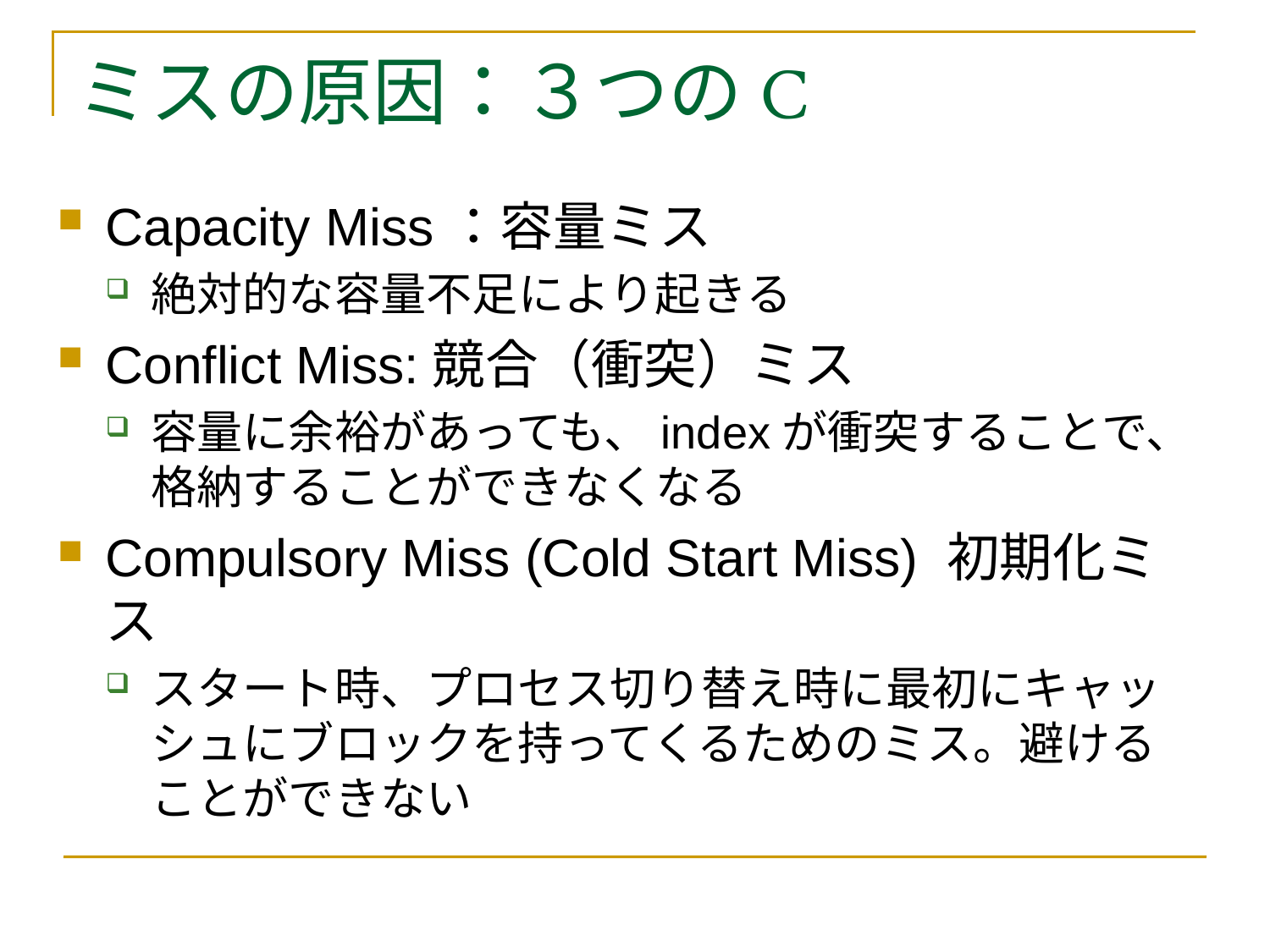

# ミスの原因：３つのC
Capacity Miss：容量ミス
絶対的な容量不足により起きる
Conflict Miss:競合（衝突）ミス
容量に余裕があっても、indexが衝突することで、格納することができなくなる
Compulsory Miss (Cold Start Miss) 初期化ミス
スタート時、プロセス切り替え時に最初にキャッシュにブロックを持ってくるためのミス。避けることができない